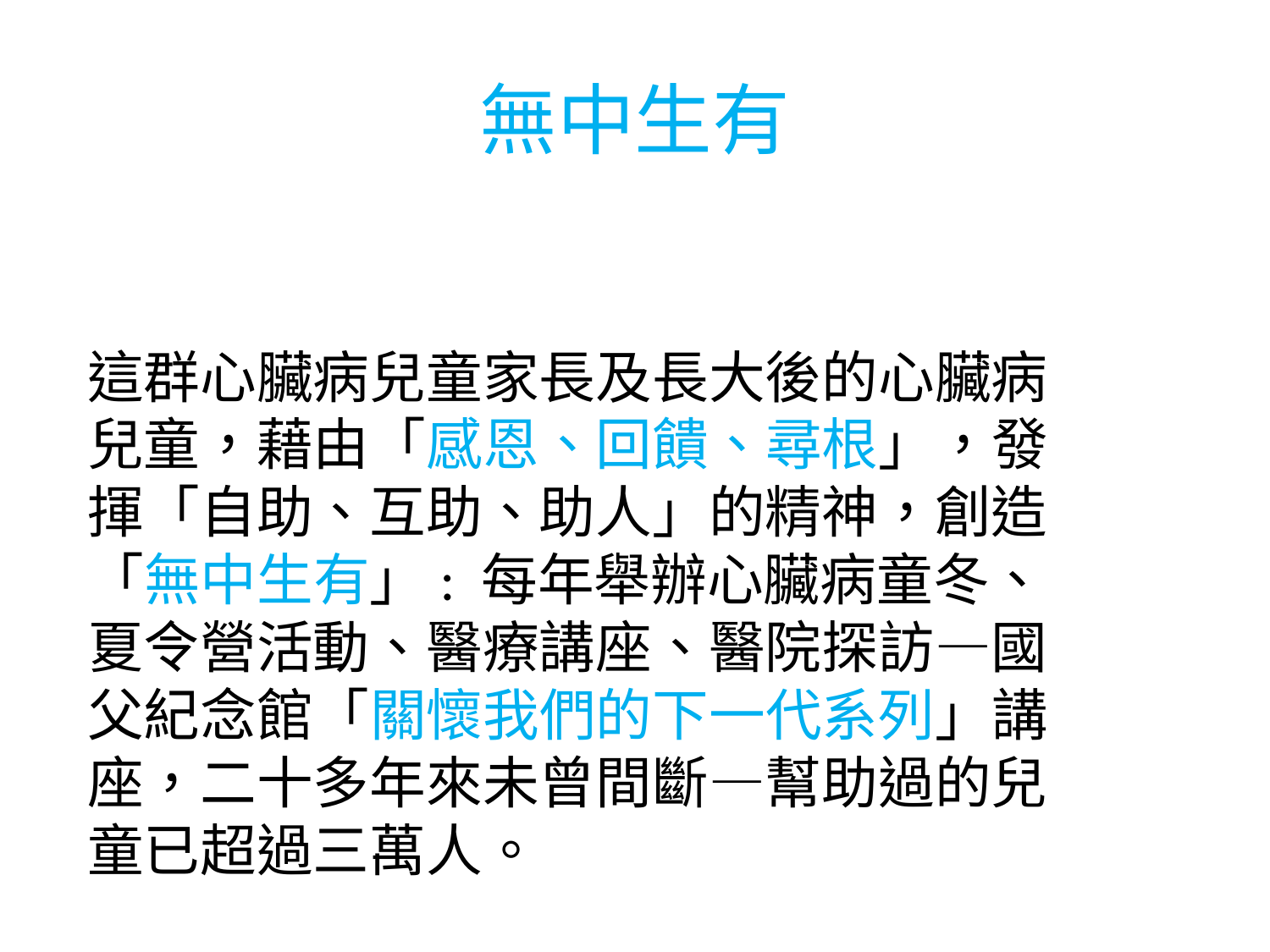

# 無中生有
這群心臟病兒童家長及長大後的心臟病兒童，藉由「感恩、回饋、尋根」，發揮「自助、互助、助人」的精神，創造「無中生有」: 每年舉辦心臟病童冬、夏令營活動、醫療講座、醫院探訪—國父紀念館「關懷我們的下一代系列」講座，二十多年來未曾間斷—幫助過的兒童已超過三萬人。